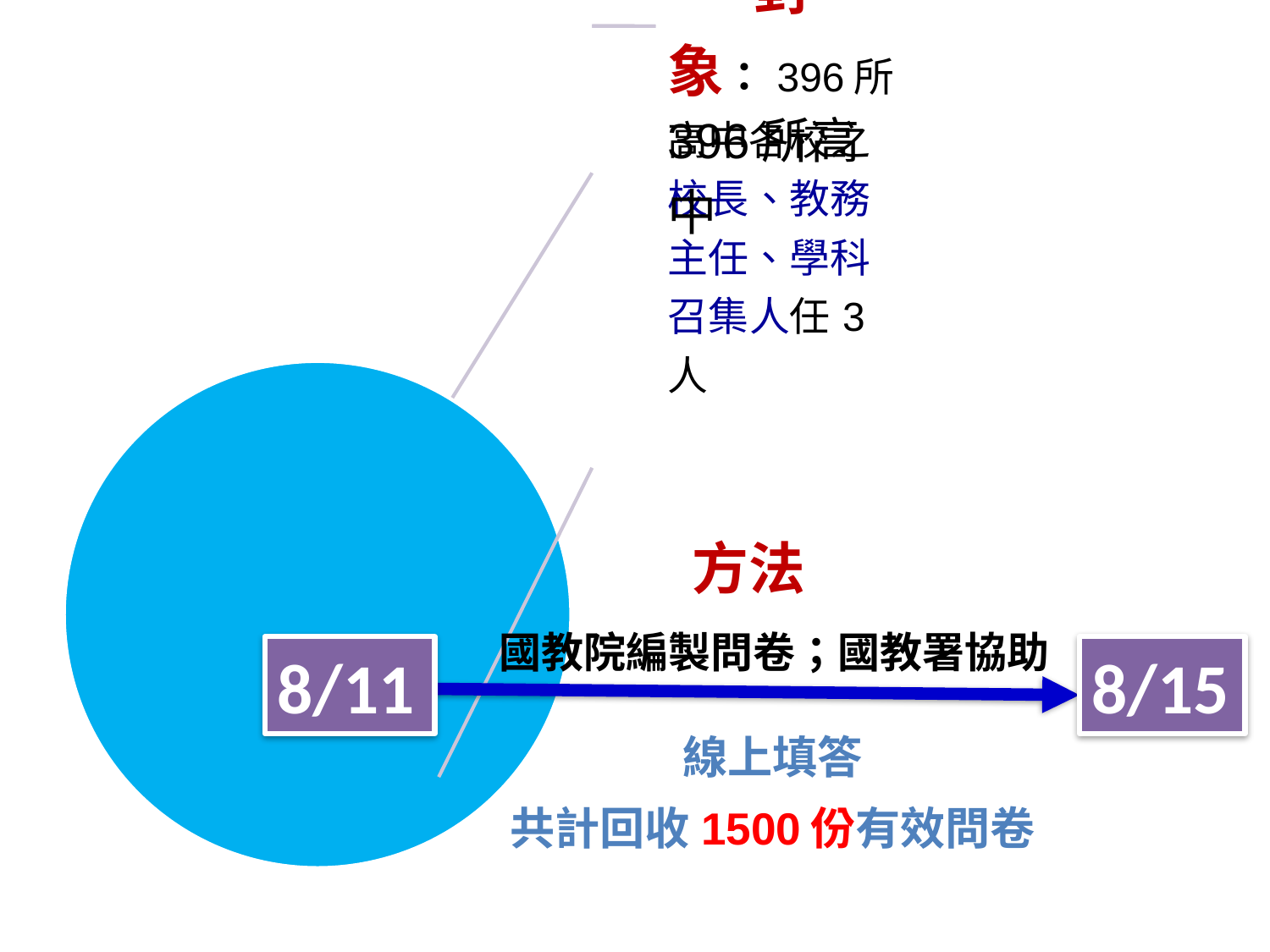

396所高中
方法
國教院編製問卷；國教署協助
8/11
8/15
線上填答
共計回收1500份有效問卷